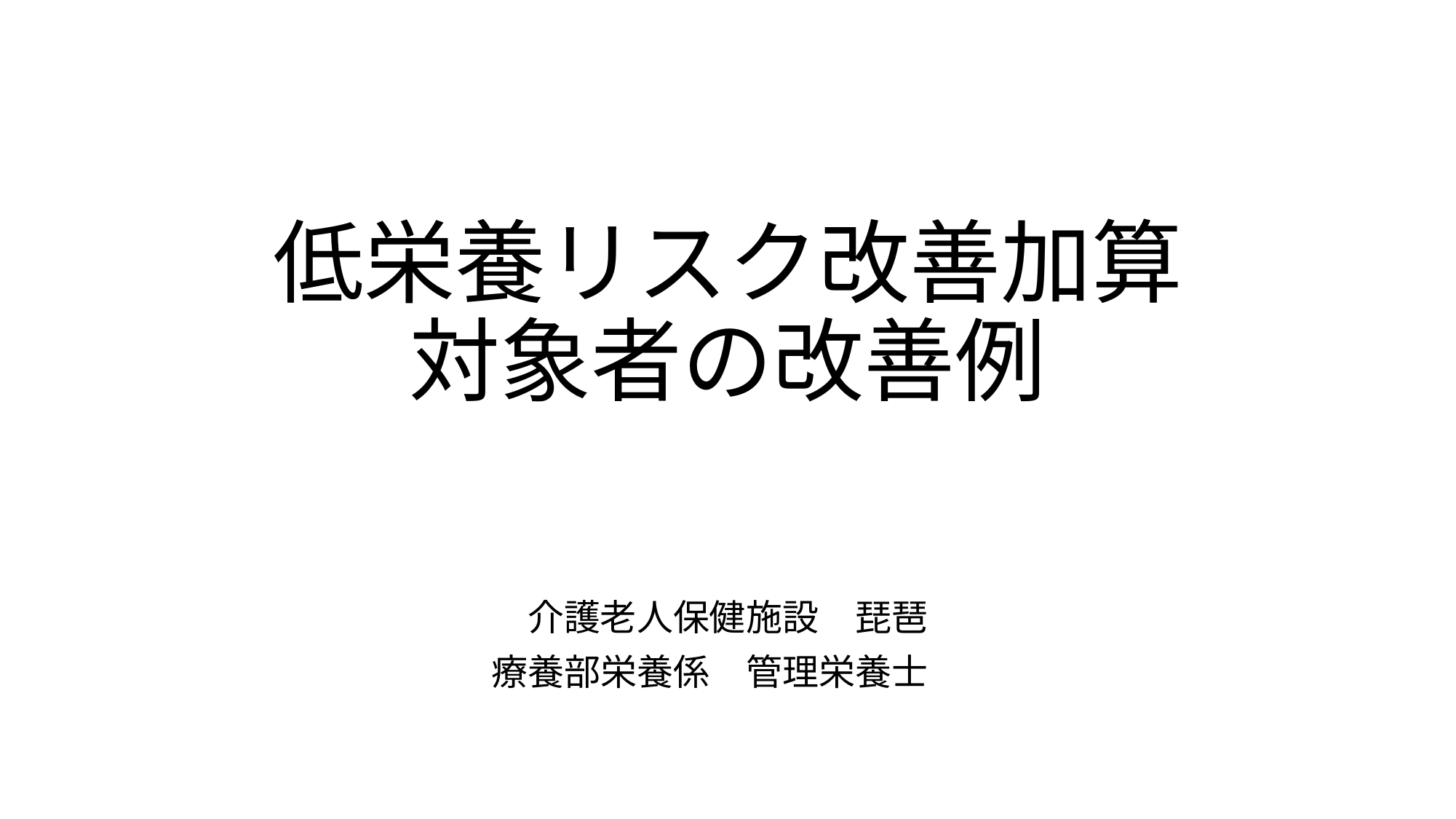

# 低栄養リスク改善加算 対象者の改善例
介護老人保健施設　琵琶
療養部栄養係　管理栄養士